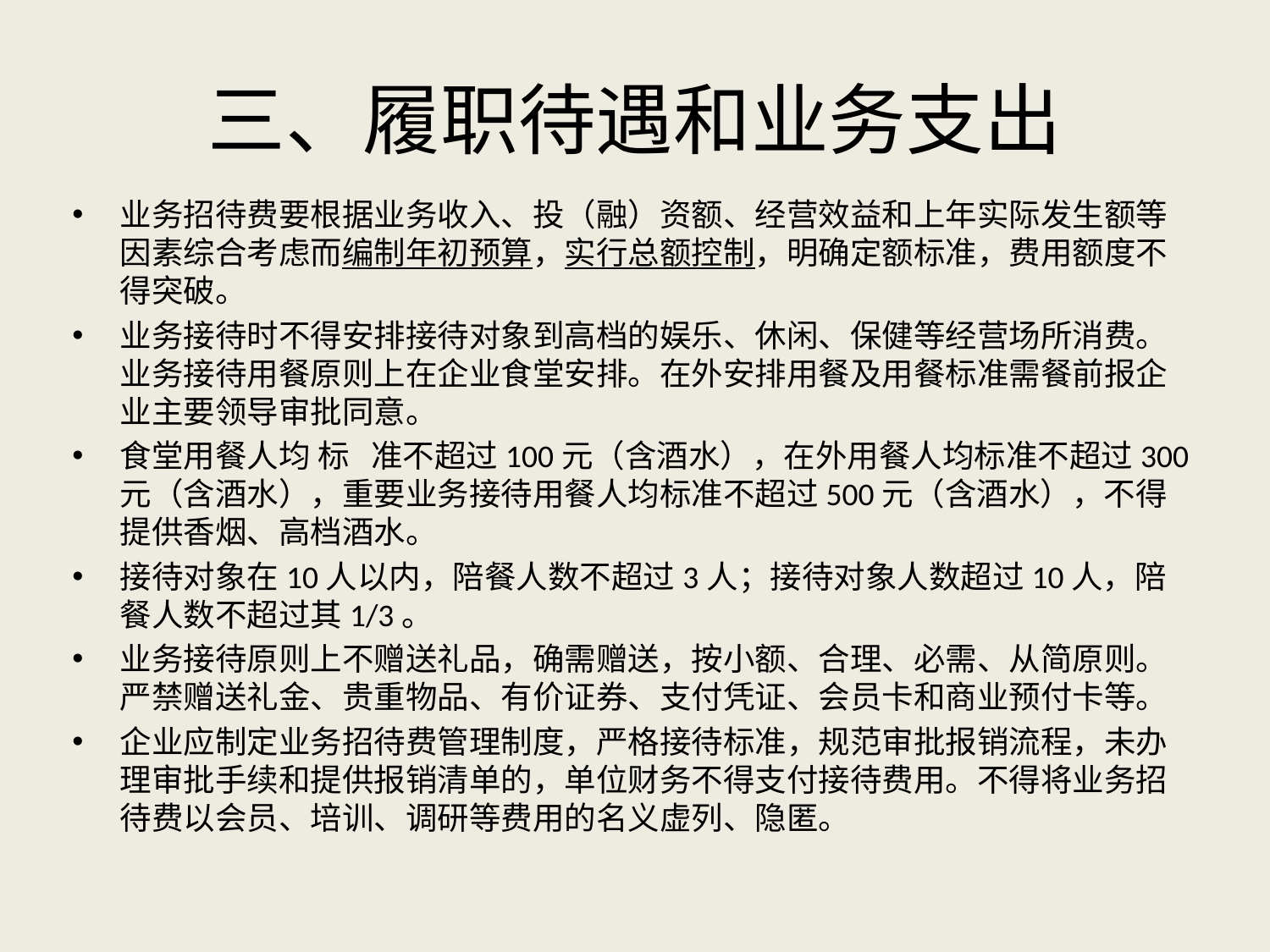

# 三、履职待遇和业务支出
业务招待费要根据业务收入、投（融）资额、经营效益和上年实际发生额等因素综合考虑而编制年初预算，实行总额控制，明确定额标准，费用额度不得突破。
业务接待时不得安排接待对象到高档的娱乐、休闲、保健等经营场所消费。业务接待用餐原则上在企业食堂安排。在外安排用餐及用餐标准需餐前报企业主要领导审批同意。
食堂用餐人均 标   准不超过100元（含酒水），在外用餐人均标准不超过300元（含酒水），重要业务接待用餐人均标准不超过500元（含酒水），不得提供香烟、高档酒水。
接待对象在10人以内，陪餐人数不超过3人；接待对象人数超过10人，陪餐人数不超过其1/3。
业务接待原则上不赠送礼品，确需赠送，按小额、合理、必需、从简原则。严禁赠送礼金、贵重物品、有价证券、支付凭证、会员卡和商业预付卡等。
企业应制定业务招待费管理制度，严格接待标准，规范审批报销流程，未办理审批手续和提供报销清单的，单位财务不得支付接待费用。不得将业务招待费以会员、培训、调研等费用的名义虚列、隐匿。